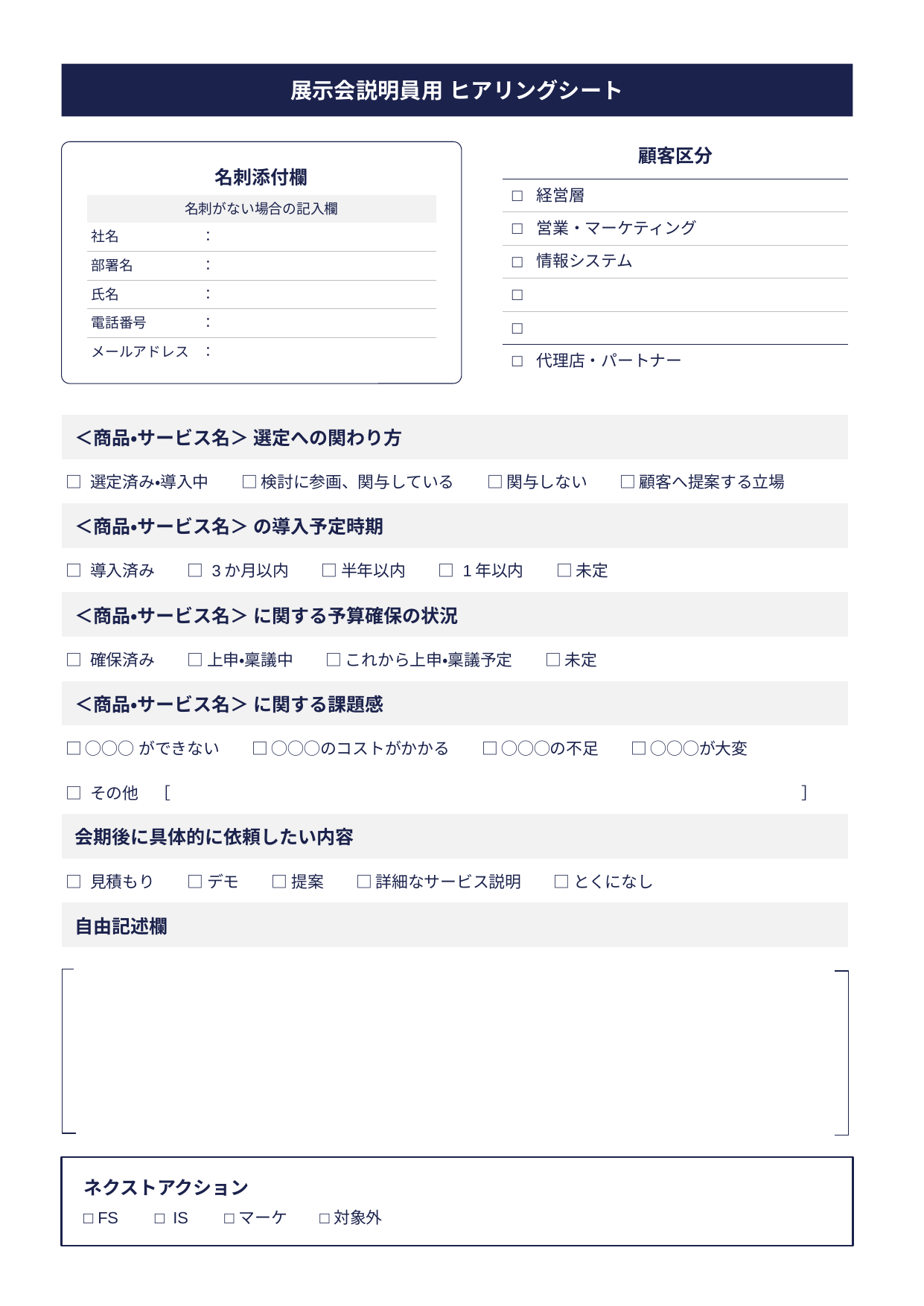

展示会説明員用 ヒアリングシート

| 顧客区分 |  |
| --- | --- |
| □ | 経営層 |
| □ | 営業・マーケティング |
| □ | 情報システム |
| □ |  |
| □ |  |
| □ | 代理店・パートナー |
| 名刺添付欄 |  |
| --- | --- |
| 名刺がない場合の記入欄 |  |
| 社名 | ： |
| 部署名 | ： |
| 氏名 | ： |
| 電話番号 | ： |
| メールアドレス | ： |
| ＜商品・サービス名＞ 選定への関わり方 |
| --- |
| □ 選定済み・導入中　　□ 検討に参画、関与している　　□ 関与しない　　□ 顧客へ提案する立場 |
| ＜商品・サービス名＞ の導入予定時期 |
| □ 導入済み　　□ 3か月以内　　□ 半年以内　　□ 1年以内　　□ 未定 |
| ＜商品・サービス名＞ に関する予算確保の状況 |
| □ 確保済み　　□ 上申・稟議中　　□ これから上申・稟議予定　　□ 未定 |
| ＜商品・サービス名＞ に関する課題感 |
| □ ◯◯◯ができない　　□ ◯◯◯のコストがかかる　　□ ◯◯◯の不足　　□ ◯◯◯が大変 |
| □ その他　［　　　　　　　　　　　　　　　　　　　　　　　　　　　　　　　　　　　　　　　］ |
| 会期後に具体的に依頼したい内容 |
| □ 見積もり　　□ デモ　　□ 提案　　□ 詳細なサービス説明　　□ とくになし |
| 自由記述欄 |

ネクストアクション
□ FS　　□ IS　　□ マーケ　　□ 対象外